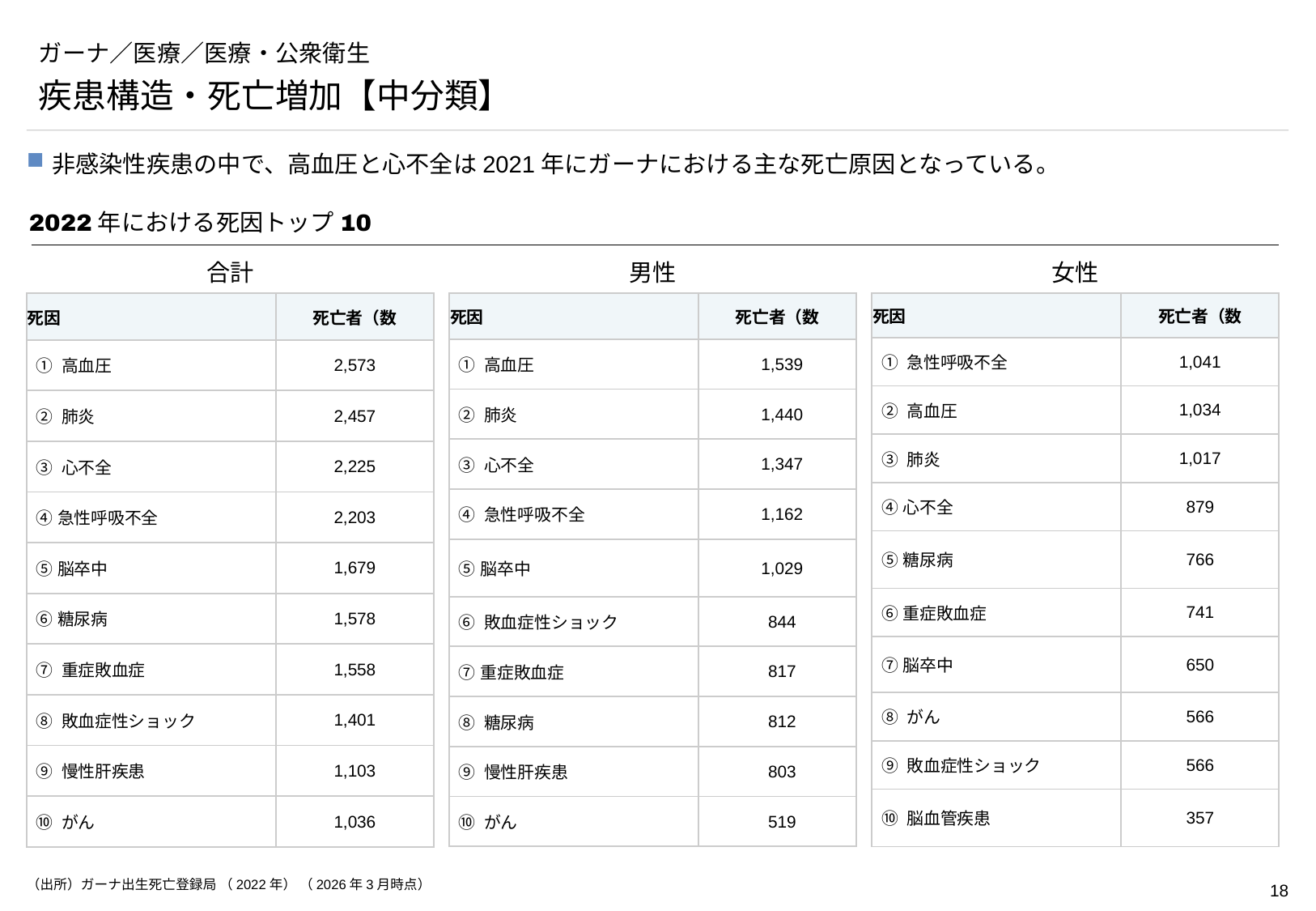

# ガーナ／医療／医療・公衆衛生
疾患構造・死亡増加【中分類】
非感染性疾患の中で、高血圧と心不全は2021年にガーナにおける主な死亡原因となっている。
2022年における死因トップ10
合計
男性
女性
| 死因 | 死亡者（数 |
| --- | --- |
| ➀ 高血圧 | 2,573 |
| ➁ 肺炎 | 2,457 |
| ➂ 心不全 | 2,225 |
| ➃急性呼吸不全 | 2,203 |
| ➄脳卒中 | 1,679 |
| ➅糖尿病 | 1,578 |
| ➆ 重症敗血症 | 1,558 |
| ➇ 敗血症性ショック | 1,401 |
| ➈ 慢性肝疾患 | 1,103 |
| ➉ がん | 1,036 |
| 死因 | 死亡者（数 |
| --- | --- |
| ➀ 高血圧 | 1,539 |
| ➁ 肺炎 | 1,440 |
| ➂ 心不全 | 1,347 |
| ➃ 急性呼吸不全 | 1,162 |
| ➄脳卒中 | 1,029 |
| ➅ 敗血症性ショック | 844 |
| ➆重症敗血症 | 817 |
| ➇ 糖尿病 | 812 |
| ➈ 慢性肝疾患 | 803 |
| ➉ がん | 519 |
| 死因 | 死亡者（数 |
| --- | --- |
| ➀ 急性呼吸不全 | 1,041 |
| ➁ 高血圧 | 1,034 |
| ➂ 肺炎 | 1,017 |
| ➃心不全 | 879 |
| ➄糖尿病 | 766 |
| ➅重症敗血症 | 741 |
| ➆脳卒中 | 650 |
| ➇ がん | 566 |
| ➈ 敗血症性ショック | 566 |
| ➉ 脳血管疾患 | 357 |
（出所）ガーナ出生死亡登録局 （2022年） （2026年3月時点）